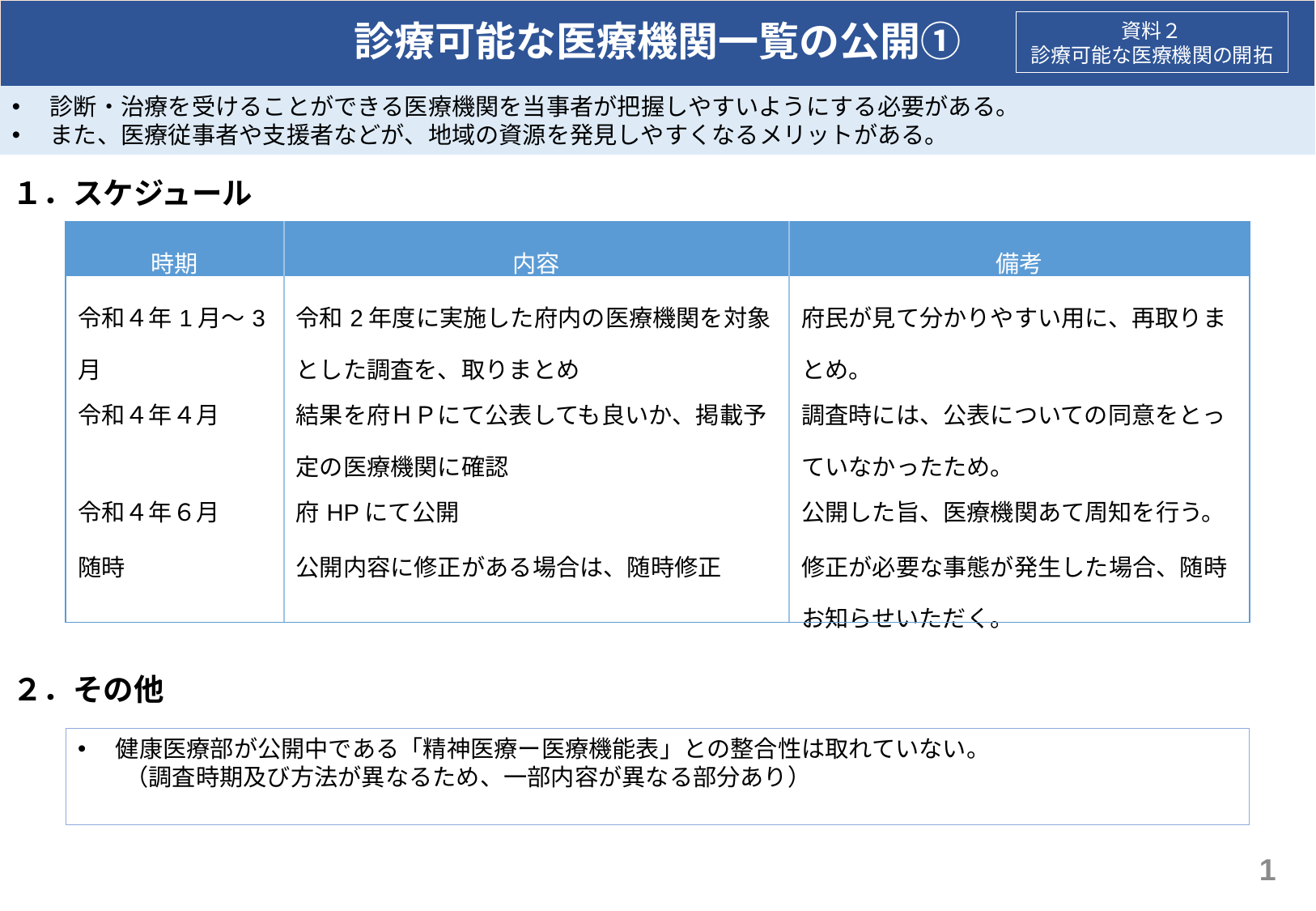

# 診療可能な医療機関一覧の公開①
資料２
診療可能な医療機関の開拓
診断・治療を受けることができる医療機関を当事者が把握しやすいようにする必要がある。
また、医療従事者や支援者などが、地域の資源を発見しやすくなるメリットがある。
１．スケジュール

２．その他
| 時期 | 内容 | 備考 |
| --- | --- | --- |
| 令和４年1月～3月 | 令和2年度に実施した府内の医療機関を対象とした調査を、取りまとめ | 府民が見て分かりやすい用に、再取りまとめ。 |
| 令和４年４月 | 結果を府ＨＰにて公表しても良いか、掲載予定の医療機関に確認 | 調査時には、公表についての同意をとっていなかったため。 |
| 令和４年６月 | 府HPにて公開 | 公開した旨、医療機関あて周知を行う。 |
| 随時 | 公開内容に修正がある場合は、随時修正 | 修正が必要な事態が発生した場合、随時 お知らせいただく。 |
健康医療部が公開中である「精神医療ー医療機能表」との整合性は取れていない。
　　（調査時期及び方法が異なるため、一部内容が異なる部分あり）

1